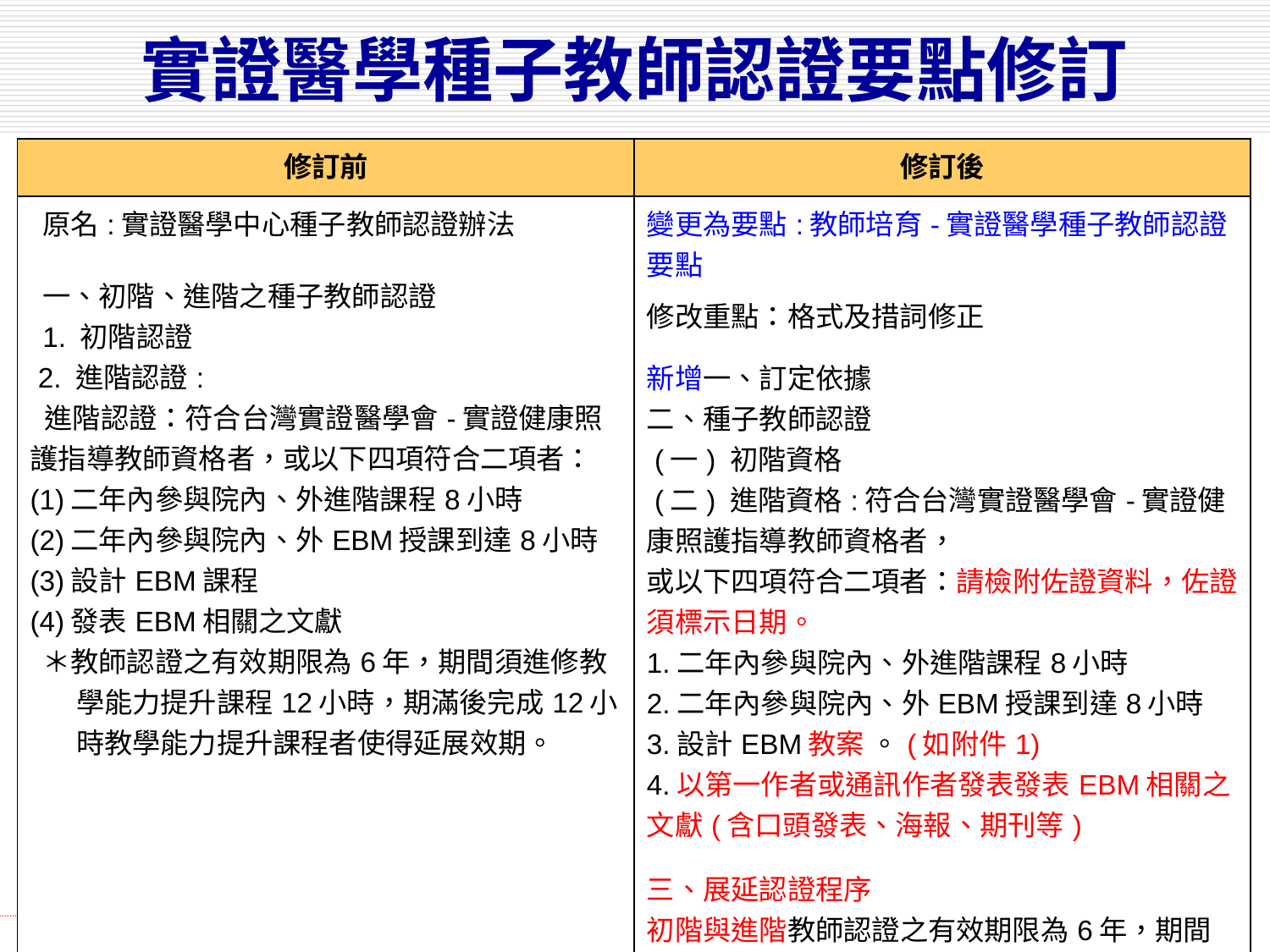

實證醫學種子教師認證要點修訂
| 修訂前 | 修訂後 |
| --- | --- |
| 原名:實證醫學中心種子教師認證辦法 一、初階、進階之種子教師認證 1. 初階認證 2. 進階認證: 進階認證：符合台灣實證醫學會-實證健康照護指導教師資格者，或以下四項符合二項者： (1)二年內參與院內、外進階課程8小時 (2)二年內參與院內、外EBM授課到達8小時 (3)設計EBM課程 (4)發表EBM相關之文獻 ＊教師認證之有效期限為6年，期間須進修教 學能力提升課程12小時，期滿後完成12小 時教學能力提升課程者使得延展效期。 | 變更為要點:教師培育-實證醫學種子教師認證要點 修改重點：格式及措詞修正 新增一、訂定依據 二、種子教師認證 (一) 初階資格  (二) 進階資格:符合台灣實證醫學會-實證健康照護指導教師資格者， 或以下四項符合二項者：請檢附佐證資料，佐證須標示日期。 1.二年內參與院內、外進階課程8小時 2.二年內參與院內、外EBM授課到達8小時 3.設計EBM教案 。(如附件1) 4.以第一作者或通訊作者發表發表EBM相關之文獻(含口頭發表、海報、期刊等) 三、展延認證程序 初階與進階教師認證之有效期限為6年，期間須進修教學能力提升課程12小時或發表實證相關研究以第一作者或通訊作發表2篇(含口頭發表、海報、期刊等)得延展效期。 |
8